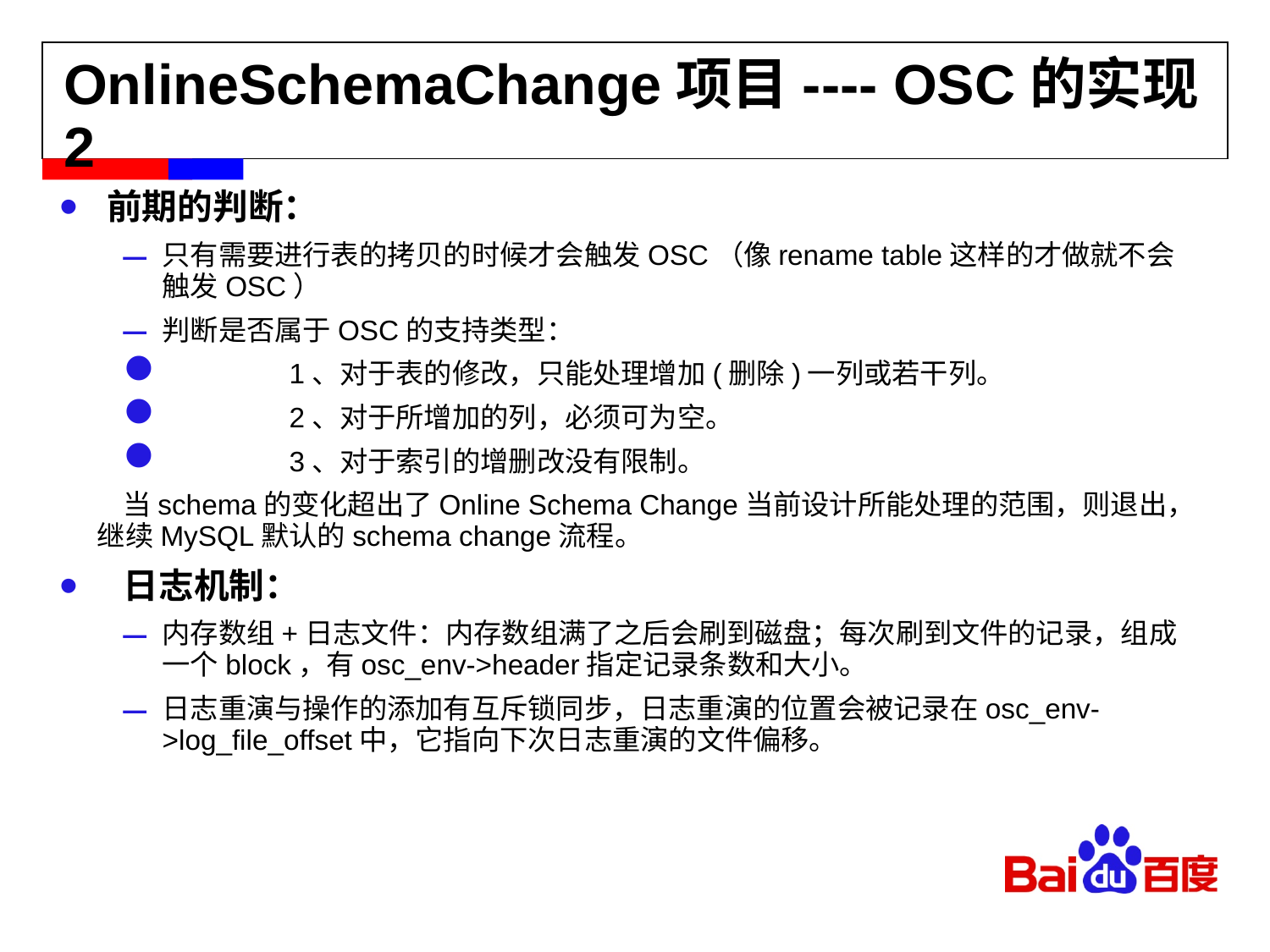

# OnlineSchemaChange项目---- OSC的实现2
前期的判断：
只有需要进行表的拷贝的时候才会触发OSC（像rename table这样的才做就不会触发OSC）
判断是否属于OSC的支持类型：
	1、对于表的修改，只能处理增加(删除)一列或若干列。
	2、对于所增加的列，必须可为空。
	3、对于索引的增删改没有限制。
当schema的变化超出了Online Schema Change当前设计所能处理的范围，则退出，继续MySQL默认的schema change流程。
 日志机制：
内存数组+日志文件：内存数组满了之后会刷到磁盘；每次刷到文件的记录，组成一个block，有osc_env->header指定记录条数和大小。
日志重演与操作的添加有互斥锁同步，日志重演的位置会被记录在osc_env->log_file_offset中，它指向下次日志重演的文件偏移。